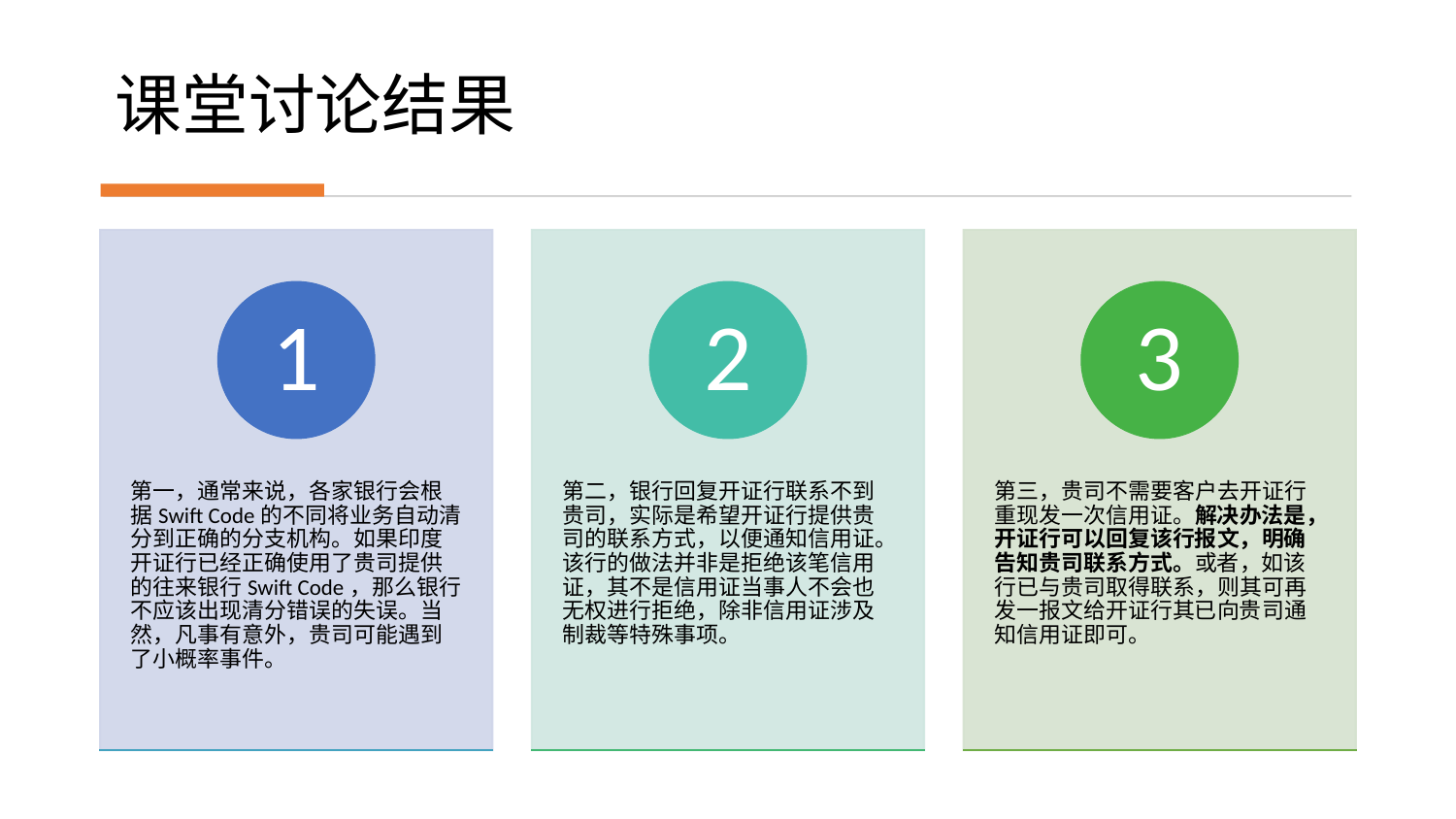

# 课堂讨论结果

第一，通常来说，各家银行会根据Swift Code的不同将业务自动清分到正确的分支机构。如果印度开证行已经正确使用了贵司提供的往来银行Swift Code，那么银行不应该出现清分错误的失误。当然，凡事有意外，贵司可能遇到了小概率事件。
1
第二，银行回复开证行联系不到贵司，实际是希望开证行提供贵司的联系方式，以便通知信用证。该行的做法并非是拒绝该笔信用证，其不是信用证当事人不会也无权进行拒绝，除非信用证涉及制裁等特殊事项。
2
第三，贵司不需要客户去开证行重现发一次信用证。解决办法是，开证行可以回复该行报文，明确告知贵司联系方式。或者，如该行已与贵司取得联系，则其可再发一报文给开证行其已向贵司通知信用证即可。
3